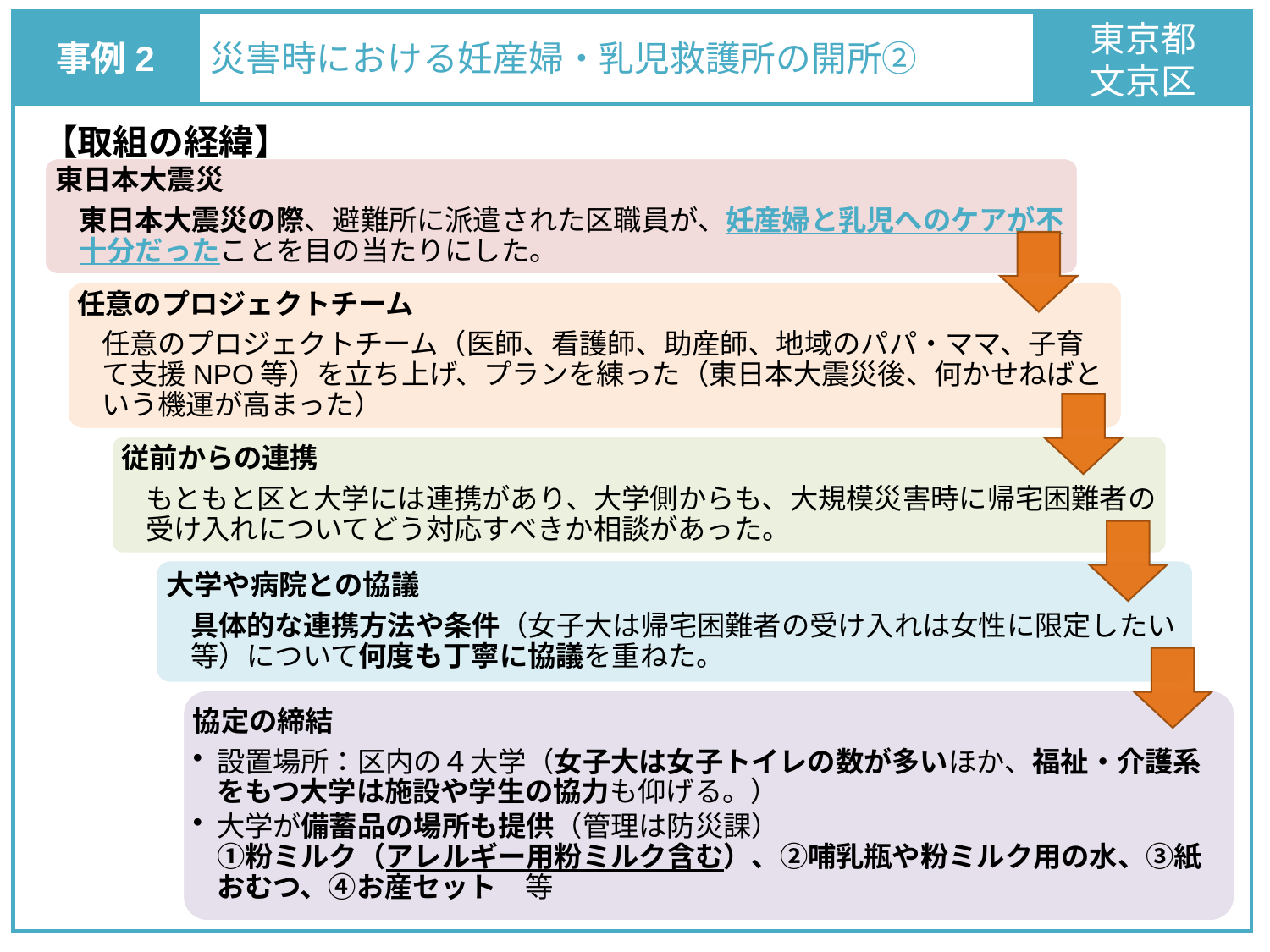

事例2
災害時における妊産婦・乳児救護所の開所②
東京都
文京区
【取組の経緯】
東日本大震災
東日本大震災の際、避難所に派遣された区職員が、妊産婦と乳児へのケアが不十分だったことを目の当たりにした。

任意のプロジェクトチーム
任意のプロジェクトチーム（医師、看護師、助産師、地域のパパ・ママ、子育て支援NPO等）を立ち上げ、プランを練った（東日本大震災後、何かせねばという機運が高まった）

従前からの連携
もともと区と大学には連携があり、大学側からも、大規模災害時に帰宅困難者の受け入れについてどう対応すべきか相談があった。

大学や病院との協議
具体的な連携方法や条件（女子大は帰宅困難者の受け入れは女性に限定したい等）について何度も丁寧に協議を重ねた。

協定の締結
設置場所：区内の４大学（女子大は女子トイレの数が多いほか、福祉・介護系をもつ大学は施設や学生の協力も仰げる。）
大学が備蓄品の場所も提供（管理は防災課）
①粉ミルク（アレルギー用粉ミルク含む）、②哺乳瓶や粉ミルク用の水、③紙おむつ、④お産セット　等